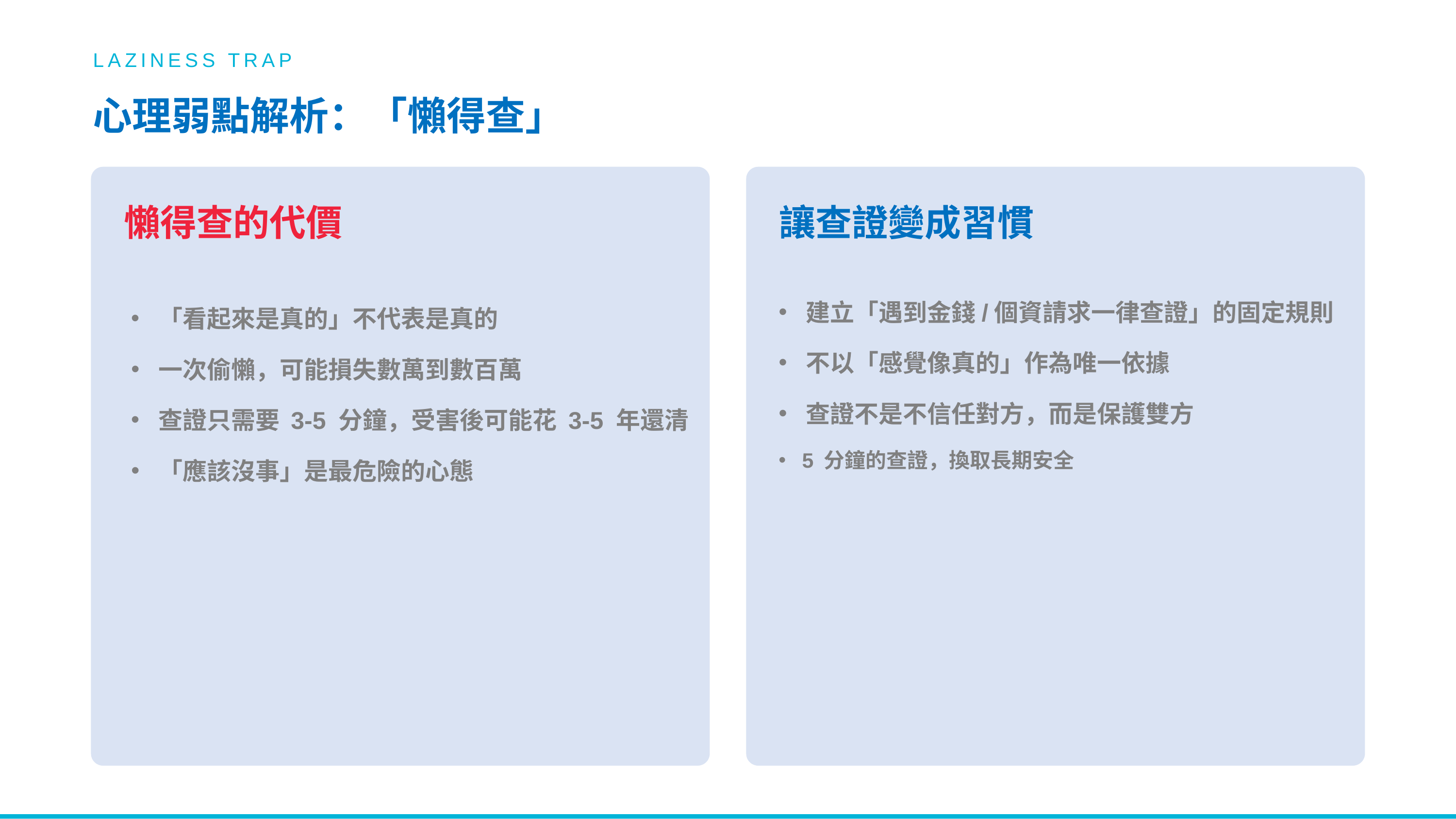

LAZINESS TRAP
心理弱點解析：「懶得查」

懶得查的代價
讓查證變成習慣
建立「遇到金錢/個資請求一律查證」的固定規則
「看起來是真的」不代表是真的
不以「感覺像真的」作為唯一依據
一次偷懶，可能損失數萬到數百萬
查證不是不信任對方，而是保護雙方
查證只需要 3-5 分鐘，受害後可能花 3-5 年還清
5 分鐘的查證，換取長期安全
「應該沒事」是最危險的心態